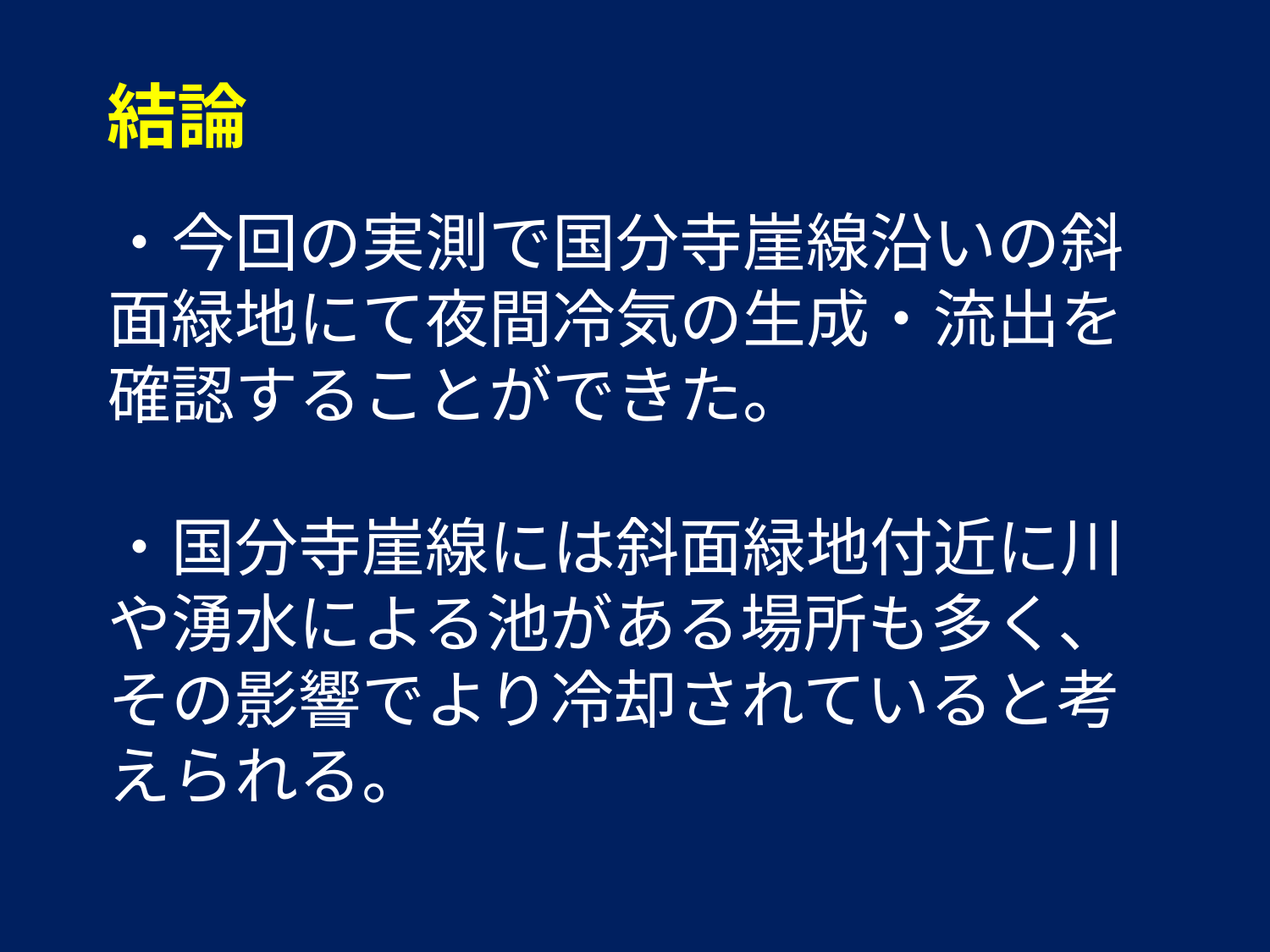

結論
・今回の実測で国分寺崖線沿いの斜面緑地にて夜間冷気の生成・流出を確認することができた。

・国分寺崖線には斜面緑地付近に川や湧水による池がある場所も多く、その影響でより冷却されていると考えられる。